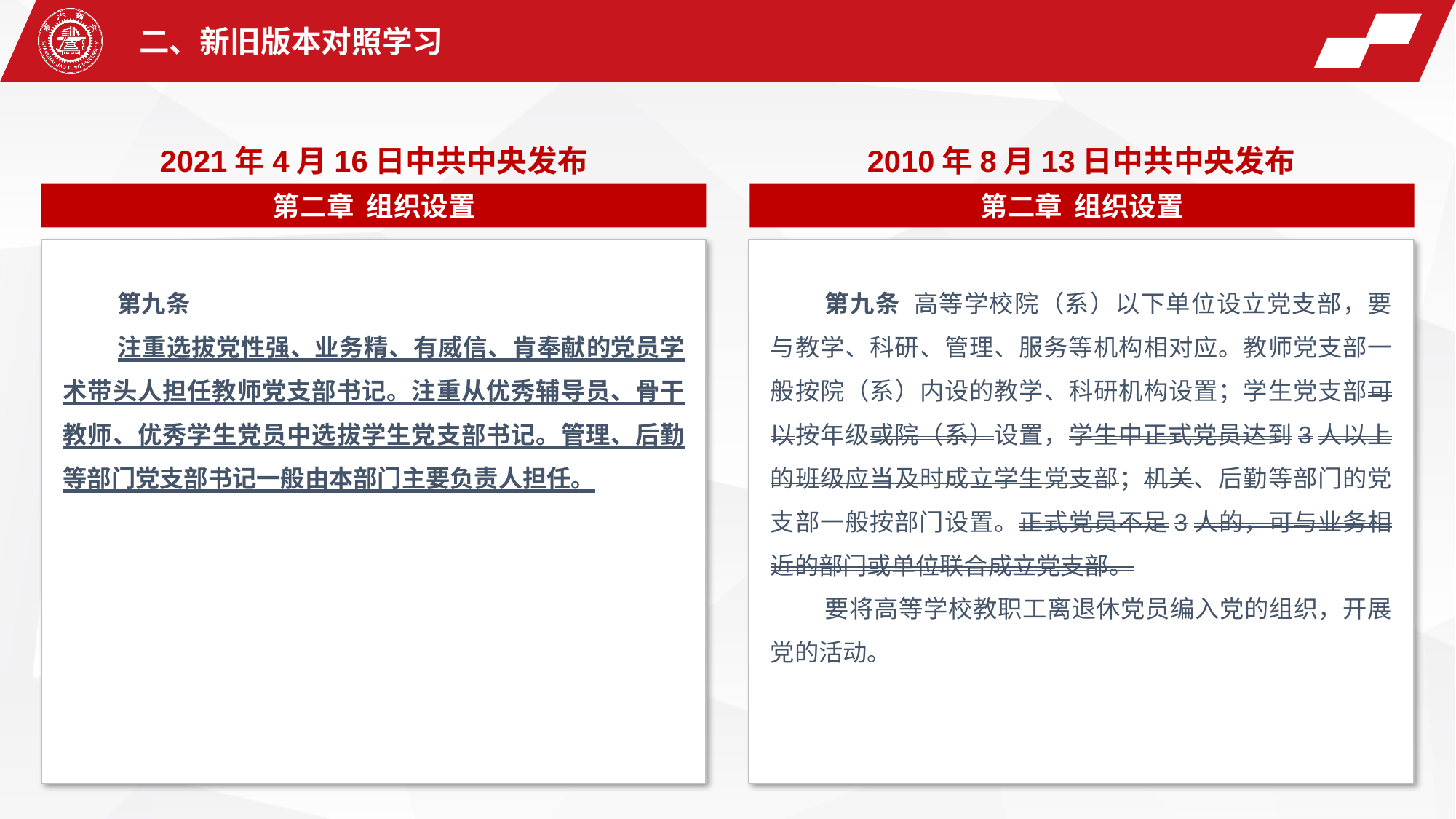

二、新旧版本对照学习
2021年4月16日中共中央发布
2010年8月13日中共中央发布
第二章  组织设置
第二章  组织设置

第九条
注重选拔党性强、业务精、有威信、肯奉献的党员学术带头人担任教师党支部书记。注重从优秀辅导员、骨干教师、优秀学生党员中选拔学生党支部书记。管理、后勤等部门党支部书记一般由本部门主要负责人担任。

第九条  高等学校院（系）以下单位设立党支部，要与教学、科研、管理、服务等机构相对应。教师党支部一般按院（系）内设的教学、科研机构设置；学生党支部可以按年级或院（系）设置，学生中正式党员达到3人以上的班级应当及时成立学生党支部；机关、后勤等部门的党支部一般按部门设置。正式党员不足3人的，可与业务相近的部门或单位联合成立党支部。
要将高等学校教职工离退休党员编入党的组织，开展党的活动。